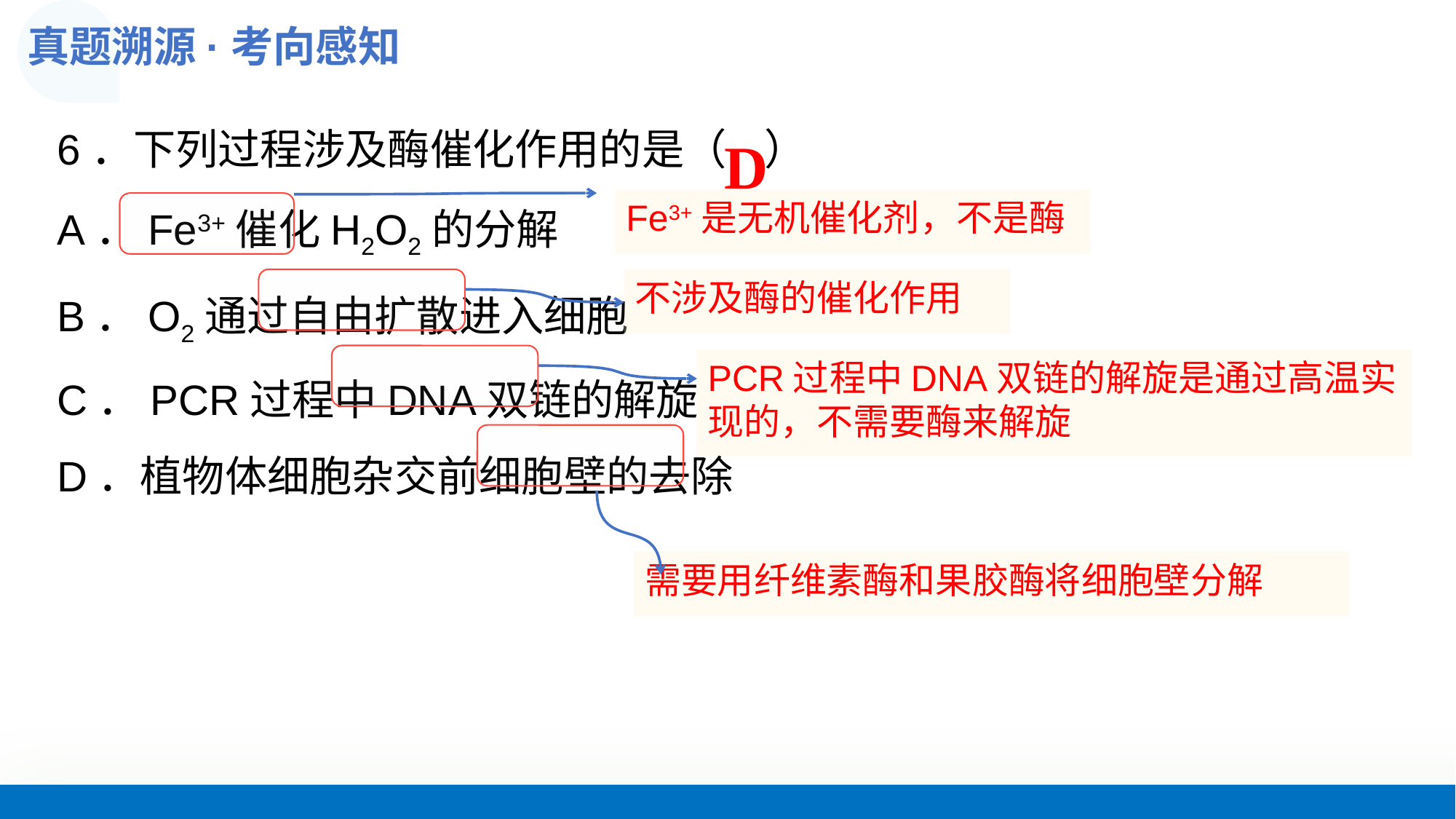

真题溯源·考向感知
6．下列过程涉及酶催化作用的是（    ）
A．Fe3+催化H2O2的分解
B．O2通过自由扩散进入细胞
C．PCR过程中DNA双链的解旋
D．植物体细胞杂交前细胞壁的去除
D
Fe3+是无机催化剂，不是酶

不涉及酶的催化作用

PCR过程中DNA双链的解旋是通过高温实现的，不需要酶来解旋

需要用纤维素酶和果胶酶将细胞壁分解